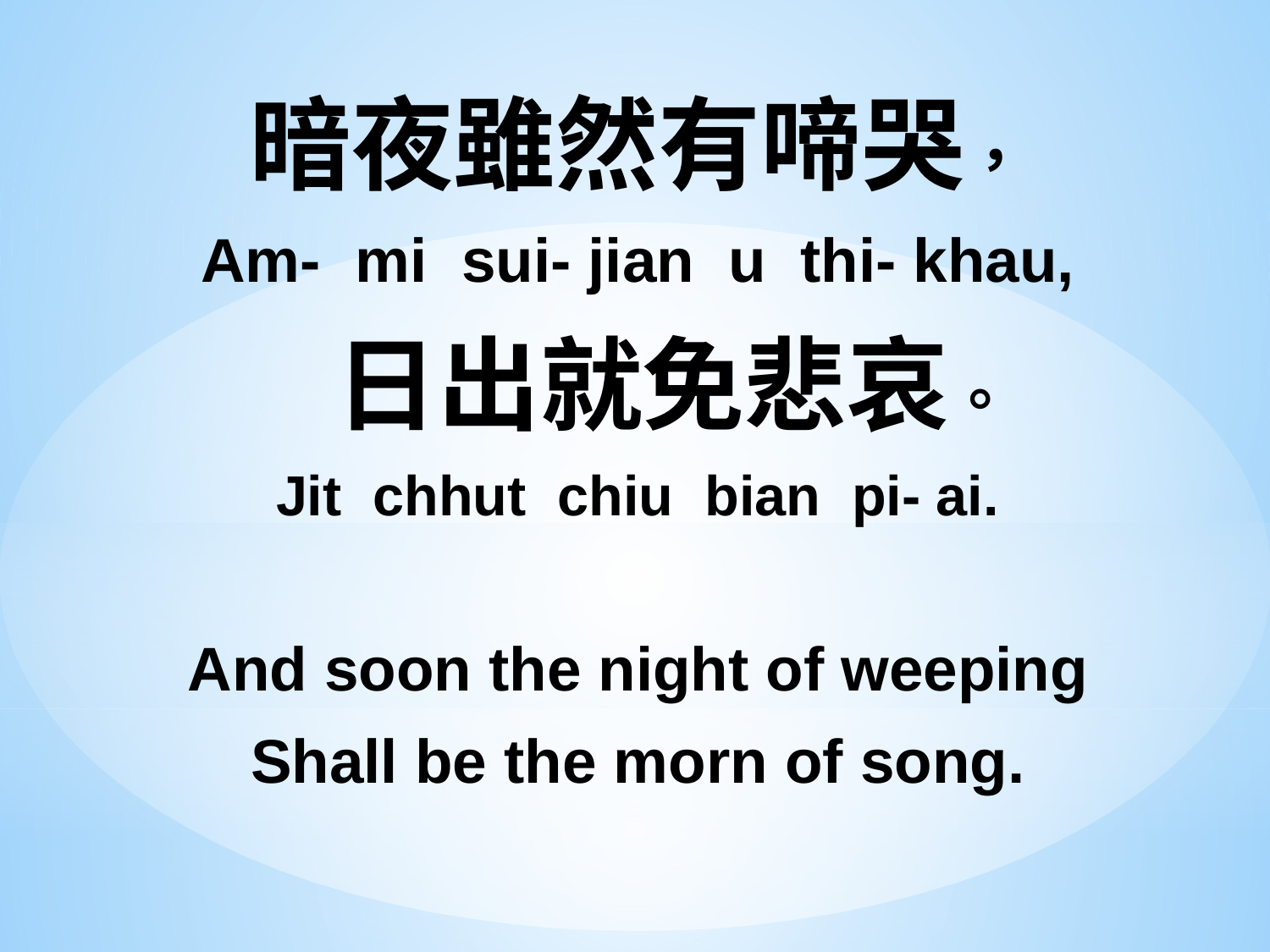

暗夜雖然有啼哭，
Am-  mi  sui- jian  u  thi- khau,
  日出就免悲哀。
Jit  chhut  chiu  bian  pi- ai.

And soon the night of weeping
Shall be the morn of song.